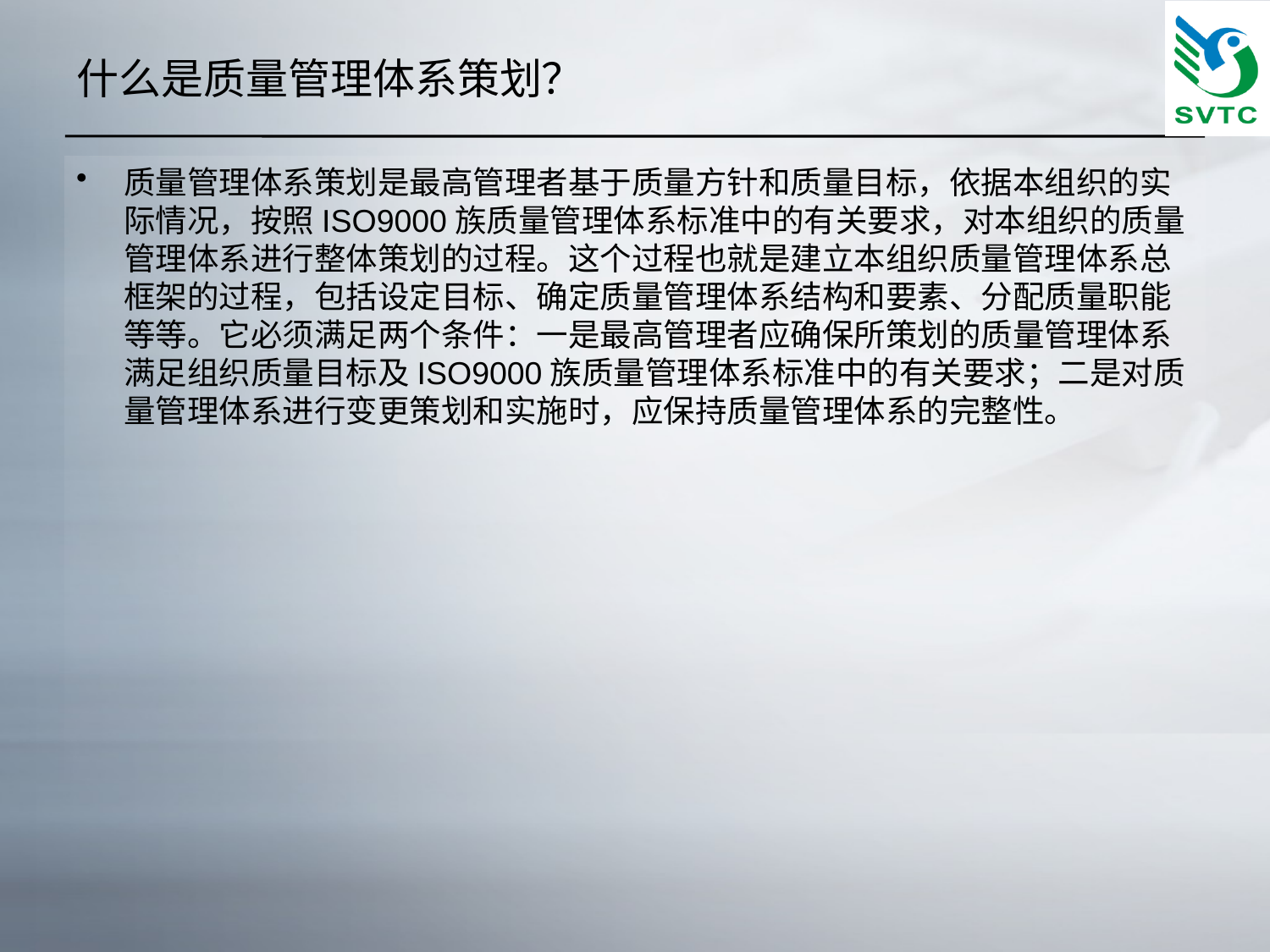

# 什么是质量管理体系策划？
质量管理体系策划是最高管理者基于质量方针和质量目标，依据本组织的实际情况，按照ISO9000族质量管理体系标准中的有关要求，对本组织的质量管理体系进行整体策划的过程。这个过程也就是建立本组织质量管理体系总框架的过程，包括设定目标、确定质量管理体系结构和要素、分配质量职能等等。它必须满足两个条件：一是最高管理者应确保所策划的质量管理体系满足组织质量目标及ISO9000族质量管理体系标准中的有关要求；二是对质量管理体系进行变更策划和实施时，应保持质量管理体系的完整性。